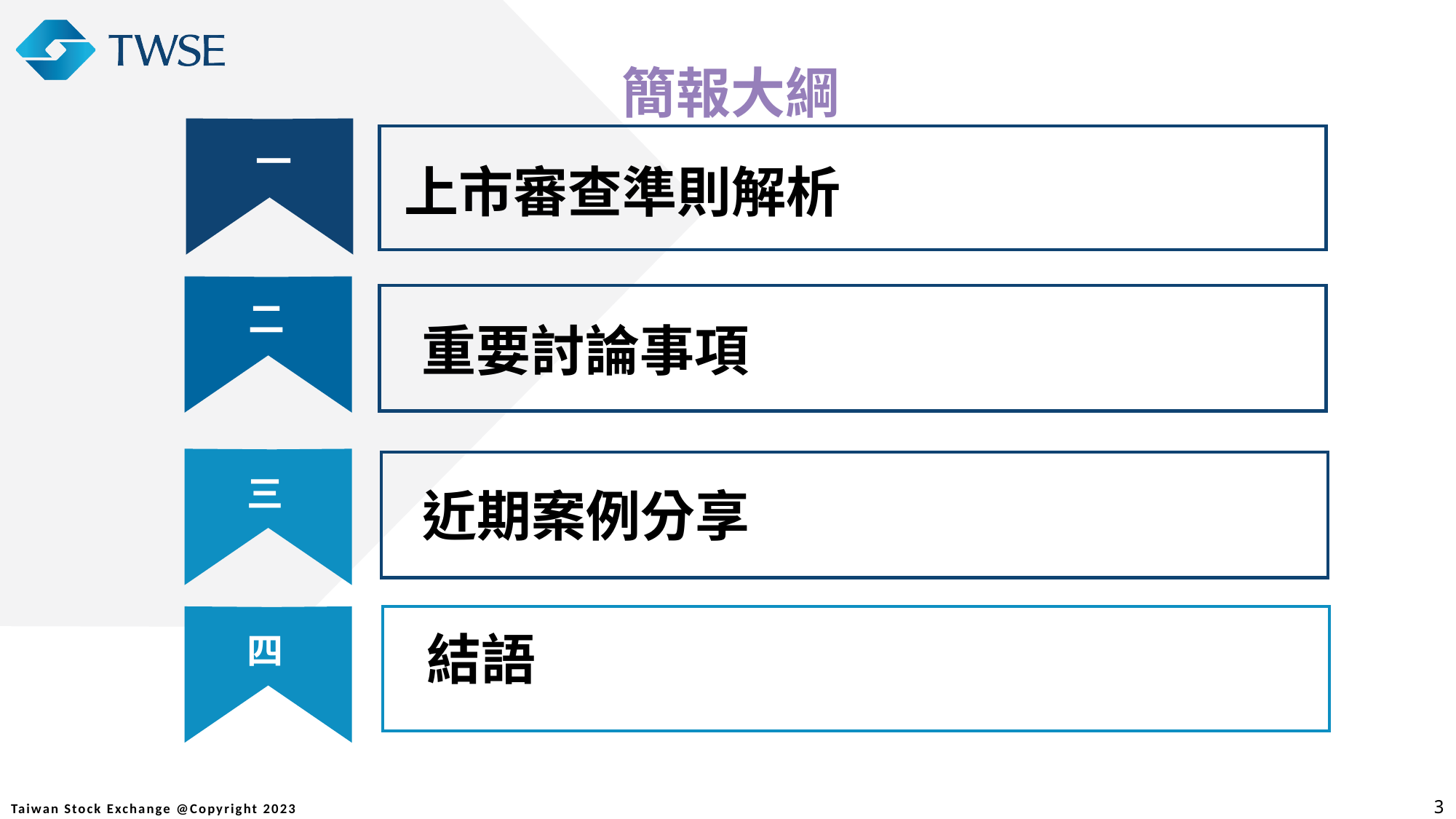

簡報大綱

一

上市審查準則解析

二

重要討論事項

三

近期案例分享

四

結語
04
3